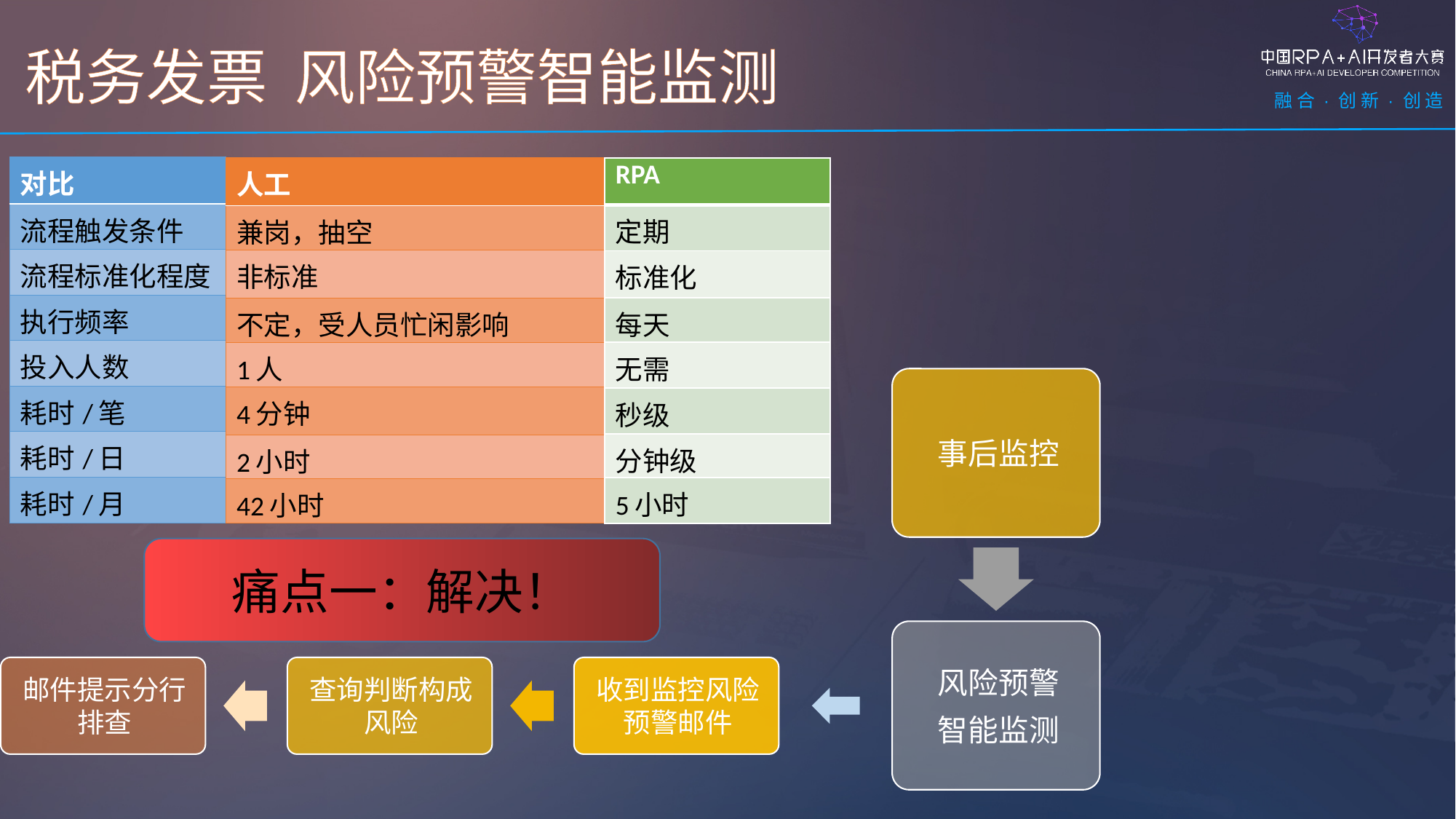

税务发票  风险预警智能监测
| 对比 |
| --- |
| 流程触发条件 |
| 流程标准化程度 |
| 执行频率 |
| 投入人数 |
| 耗时/笔 |
| 耗时/日 |
| 耗时/月 |
| 人工 |
| --- |
| 兼岗，抽空 |
| 非标准 |
| 不定，受人员忙闲影响 |
| 1人 |
| 4分钟 |
| 2小时 |
| 42小时 |
| RPA |
| --- |
| 定期 |
| 标准化 |
| 每天 |
| 无需 |
| 秒级 |
| 分钟级 |
| 5小时 |
事后监控

风险预警
智能监测
痛点一：解决！
收到监控风险预警邮件

查询判断构成风险

邮件提示分行排查